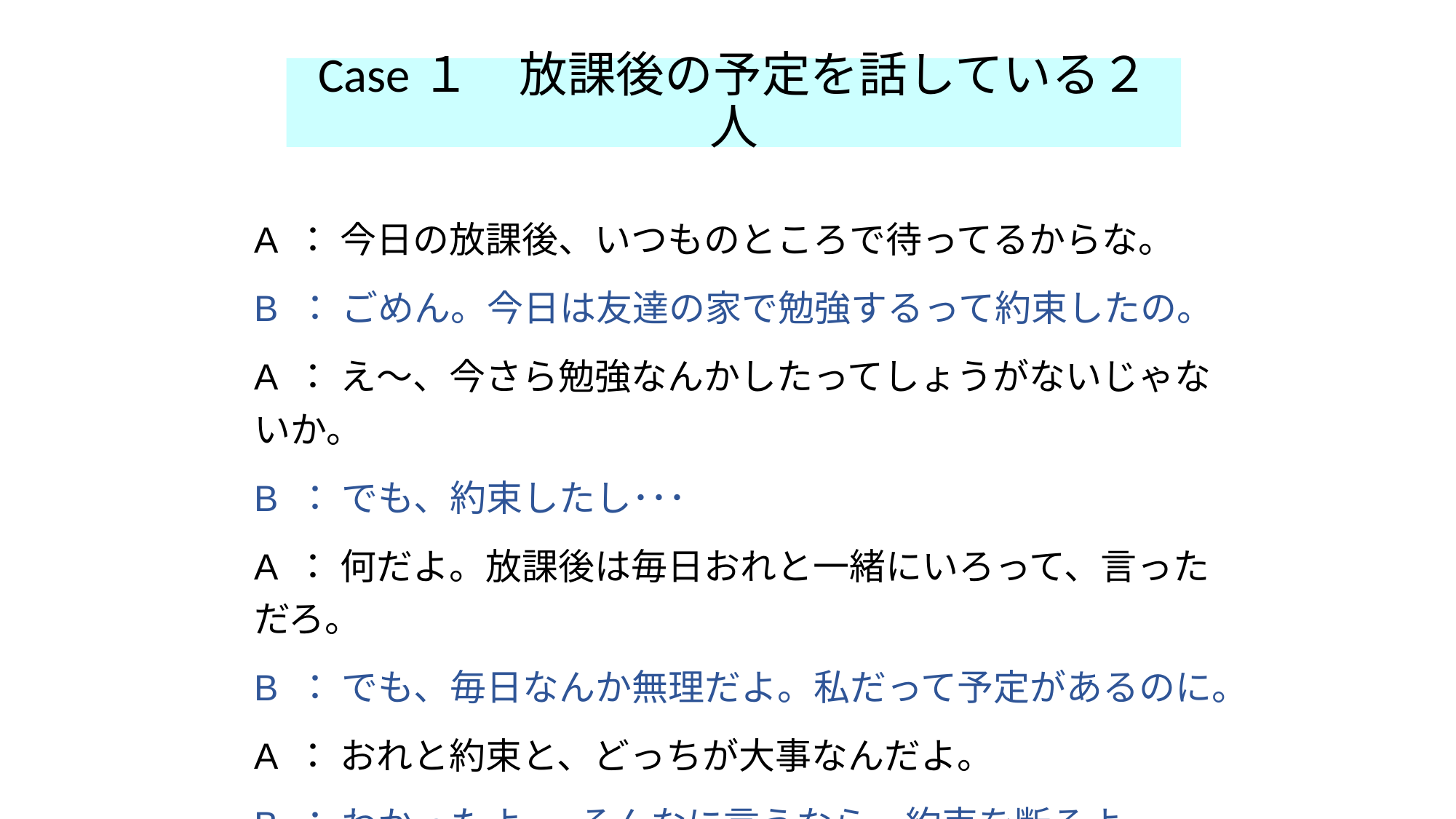

# Case１　放課後の予定を話している２人
A ： 今日の放課後、いつものところで待ってるからな。
B ： ごめん。今日は友達の家で勉強するって約束したの。
A ： え～、今さら勉強なんかしたってしょうがないじゃないか。
B ： でも、約束したし･･･
A ： 何だよ。放課後は毎日おれと一緒にいろって、言っただろ。
B ： でも、毎日なんか無理だよ。私だって予定があるのに。
A ： おれと約束と、どっちが大事なんだよ。
B ： わかったよ･･･そんなに言うなら、約束を断るよ。